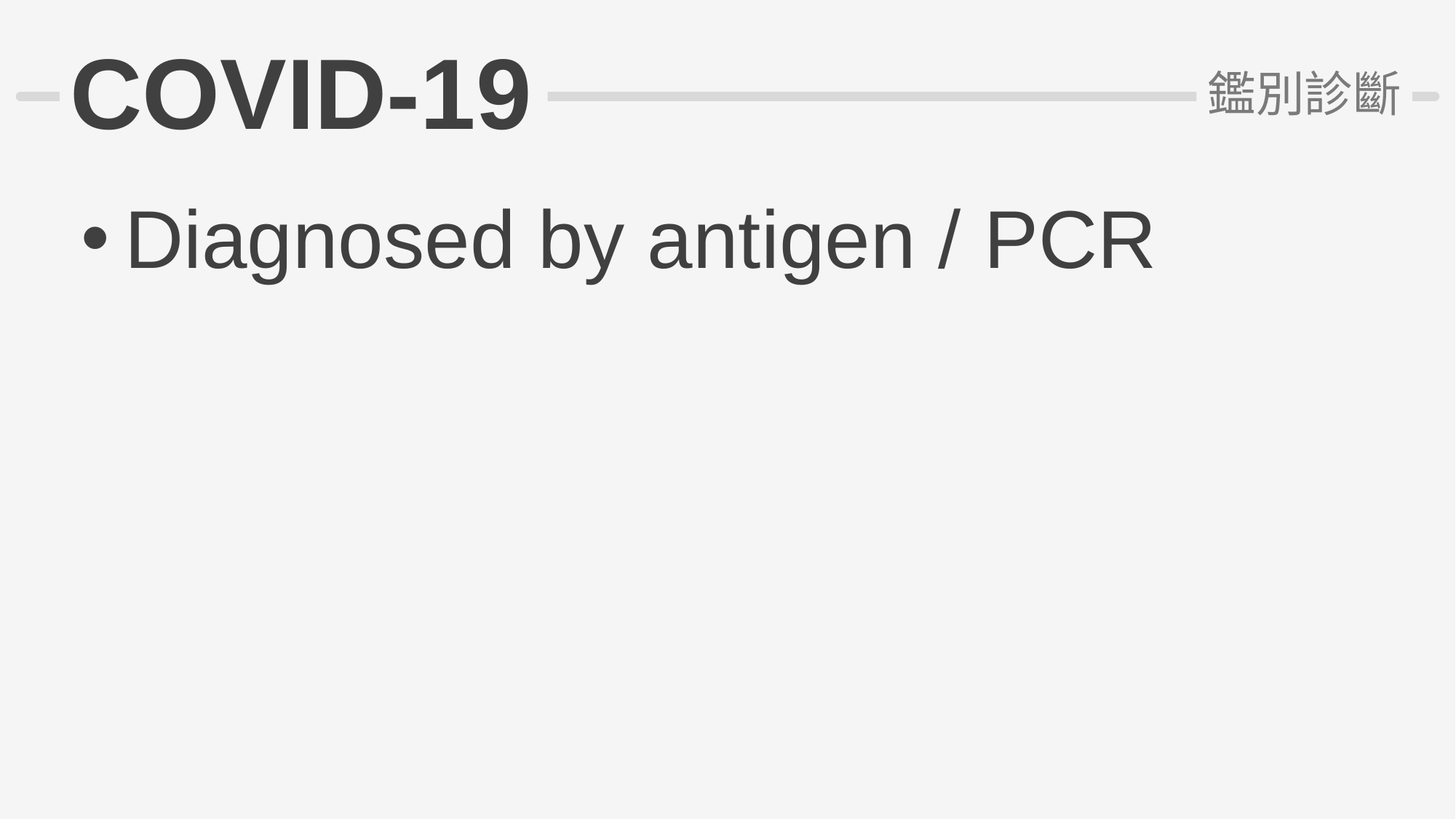

# COVID-19
鑑別診斷
Diagnosed by antigen / PCR